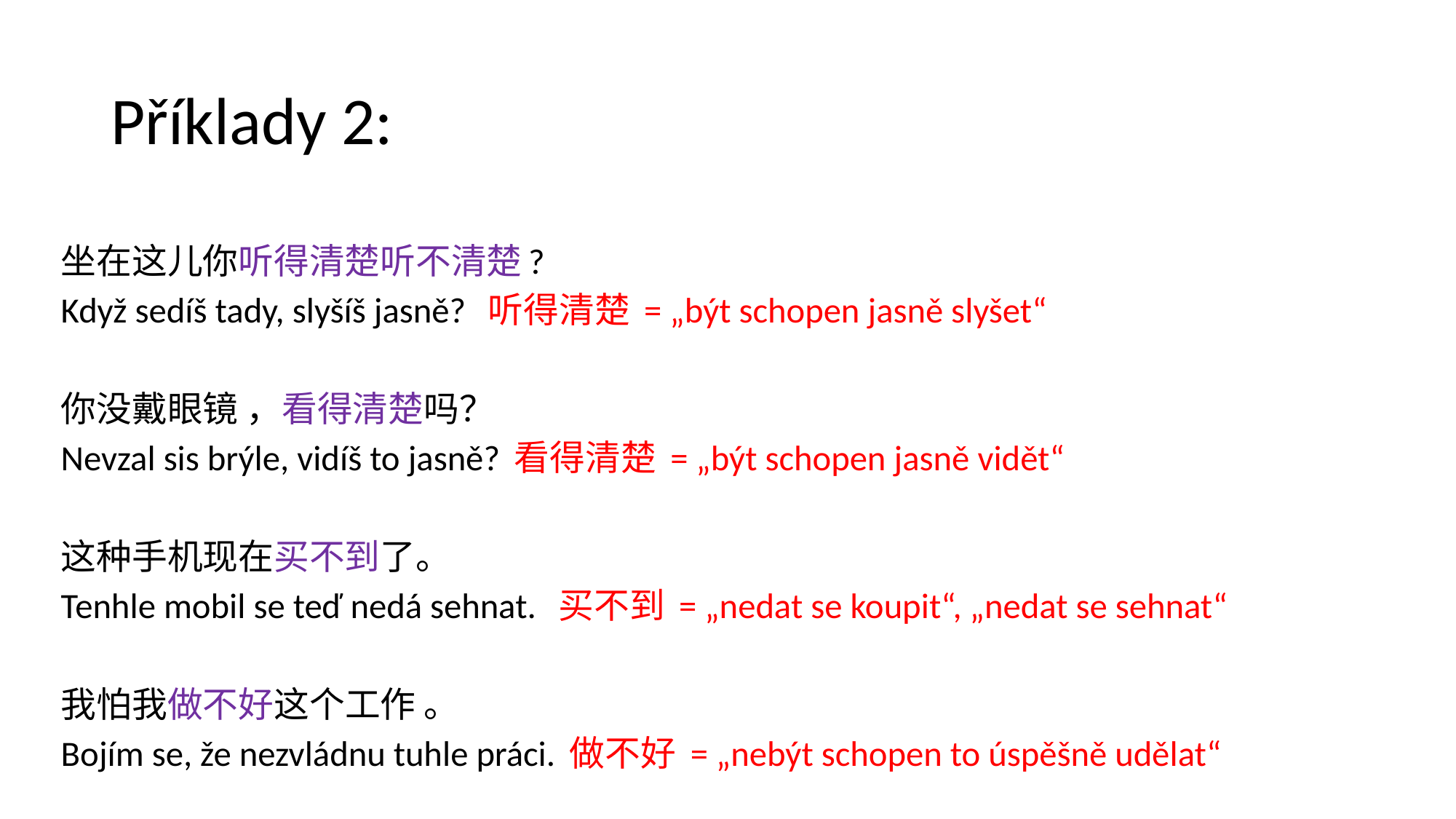

# Příklady 2:

坐在这儿你听得清楚听不清楚?
Když sedíš tady, slyšíš jasně?  听得清楚 = „být schopen jasně slyšet“

你没戴眼镜 ，看得清楚吗？
Nevzal sis brýle, vidíš to jasně? 看得清楚 = „být schopen jasně vidět“

这种手机现在买不到了。
Tenhle mobil se teď nedá sehnat.  买不到 = „nedat se koupit“, „nedat se sehnat“

我怕我做不好这个工作 。
Bojím se, že nezvládnu tuhle práci. 做不好 = „nebýt schopen to úspěšně udělat“